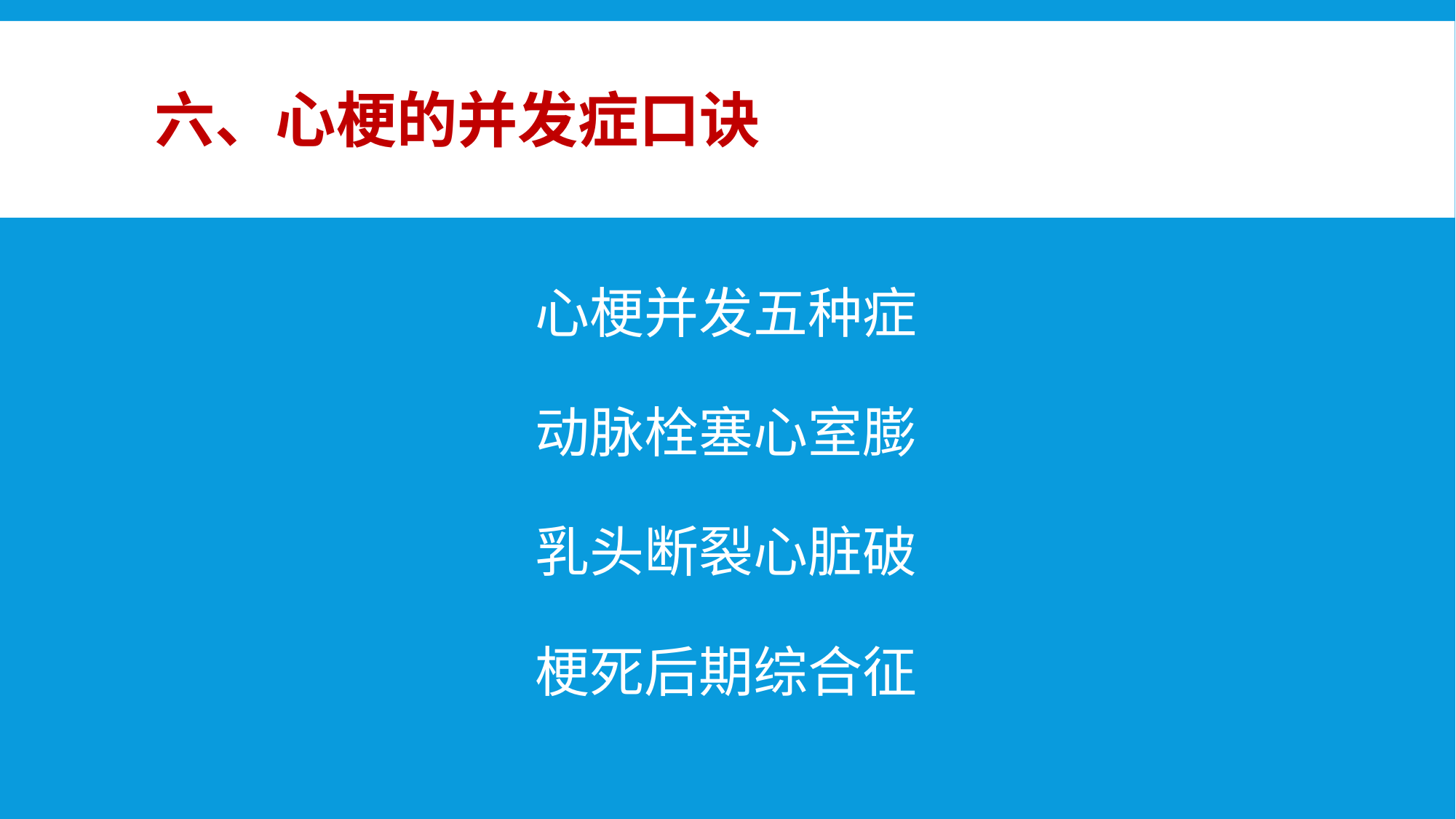

# 六、心梗的并发症口诀
心梗并发五种症
动脉栓塞心室膨
乳头断裂心脏破
梗死后期综合征